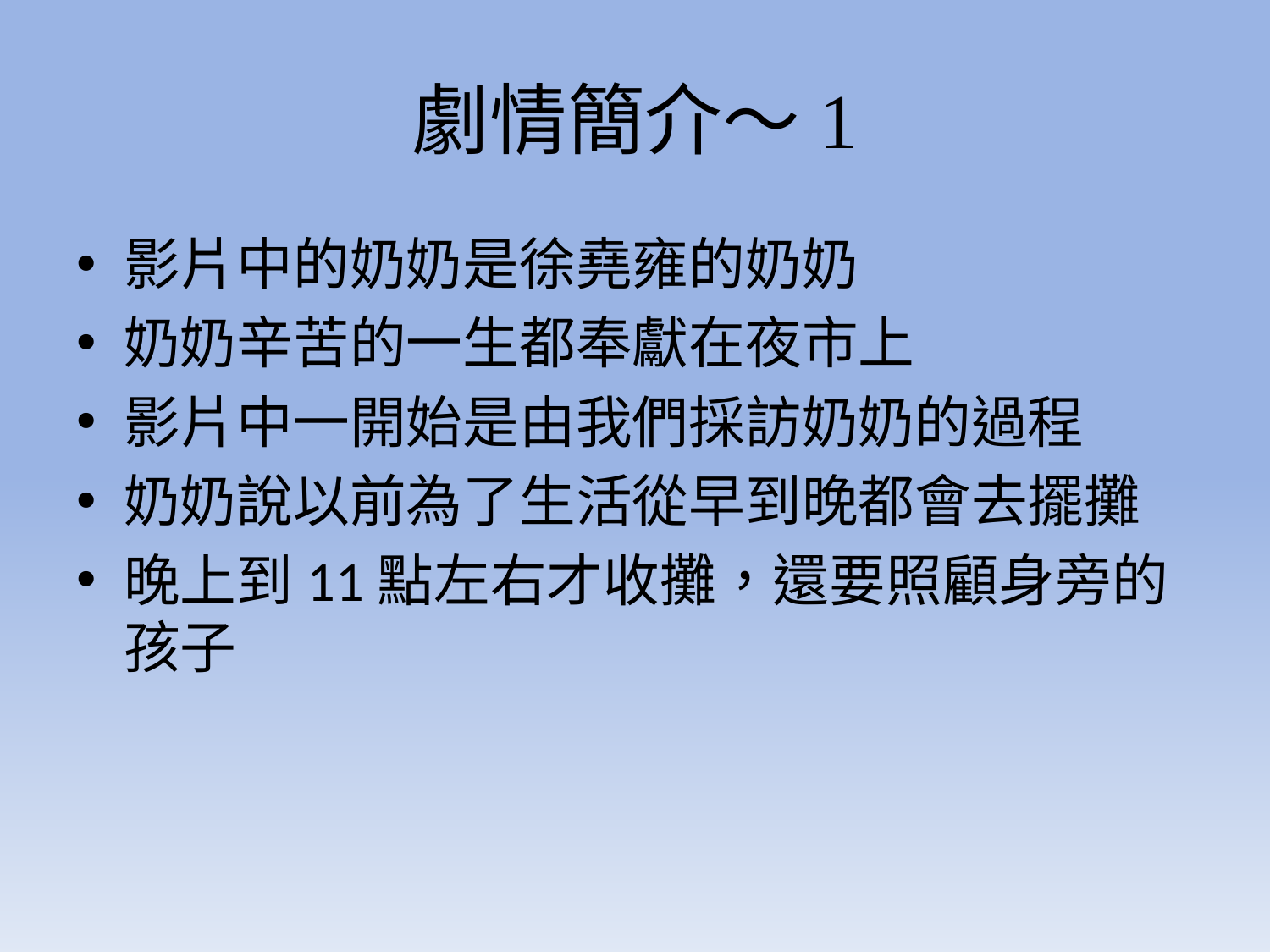

# 劇情簡介～1
影片中的奶奶是徐堯雍的奶奶
奶奶辛苦的一生都奉獻在夜市上
影片中一開始是由我們採訪奶奶的過程
奶奶說以前為了生活從早到晚都會去擺攤
晚上到11點左右才收攤，還要照顧身旁的孩子